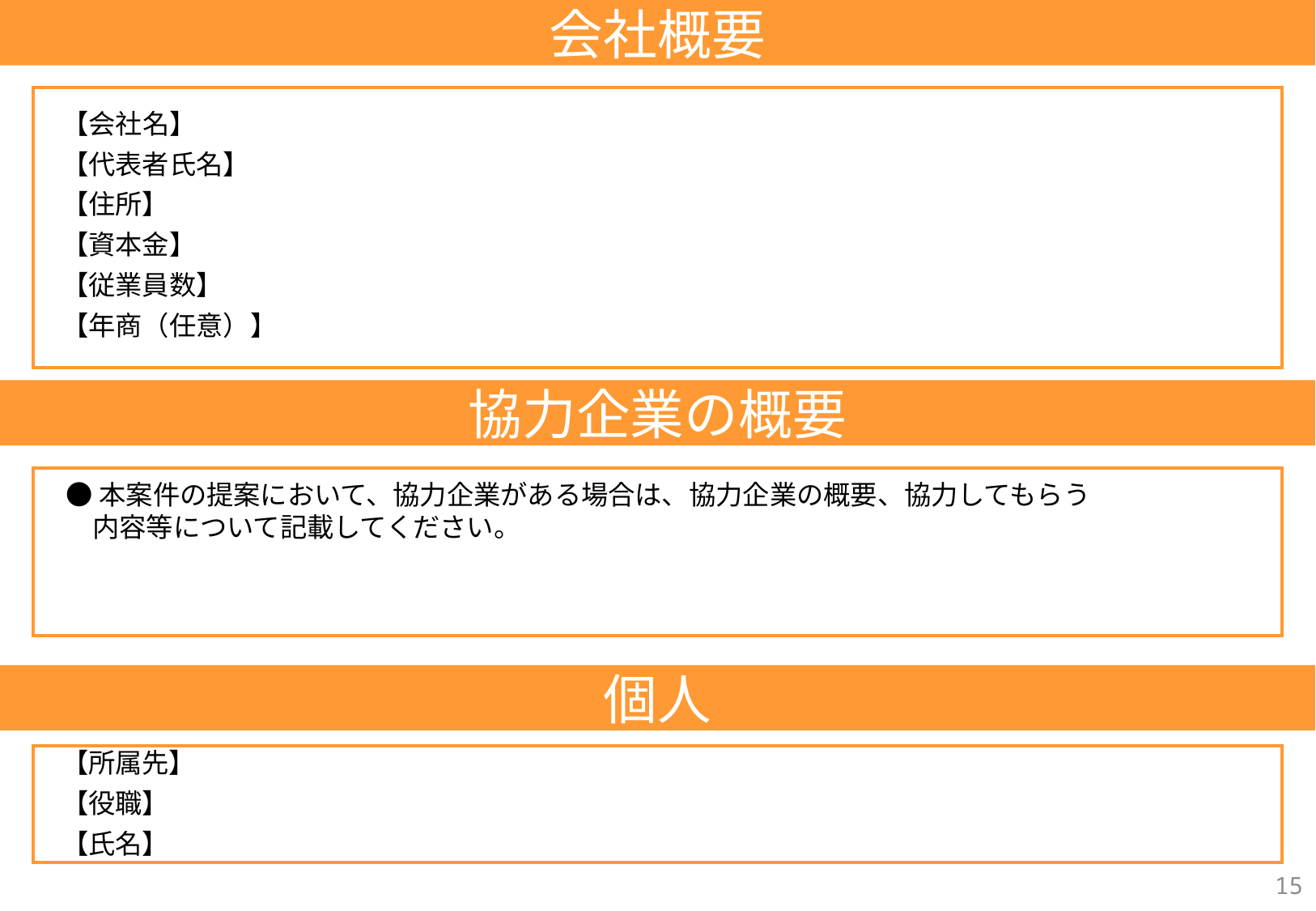

会社概要

【会社名】

【代表者氏名】

【住所】

【資本金】

【従業員数】

【年商（任意）】

協力企業の概要

●本案件の提案において、協力企業がある場合は、協力企業の概要、協力してもらう
　内容等について記載してください。

個人

【所属先】

【役職】

【氏名】
15